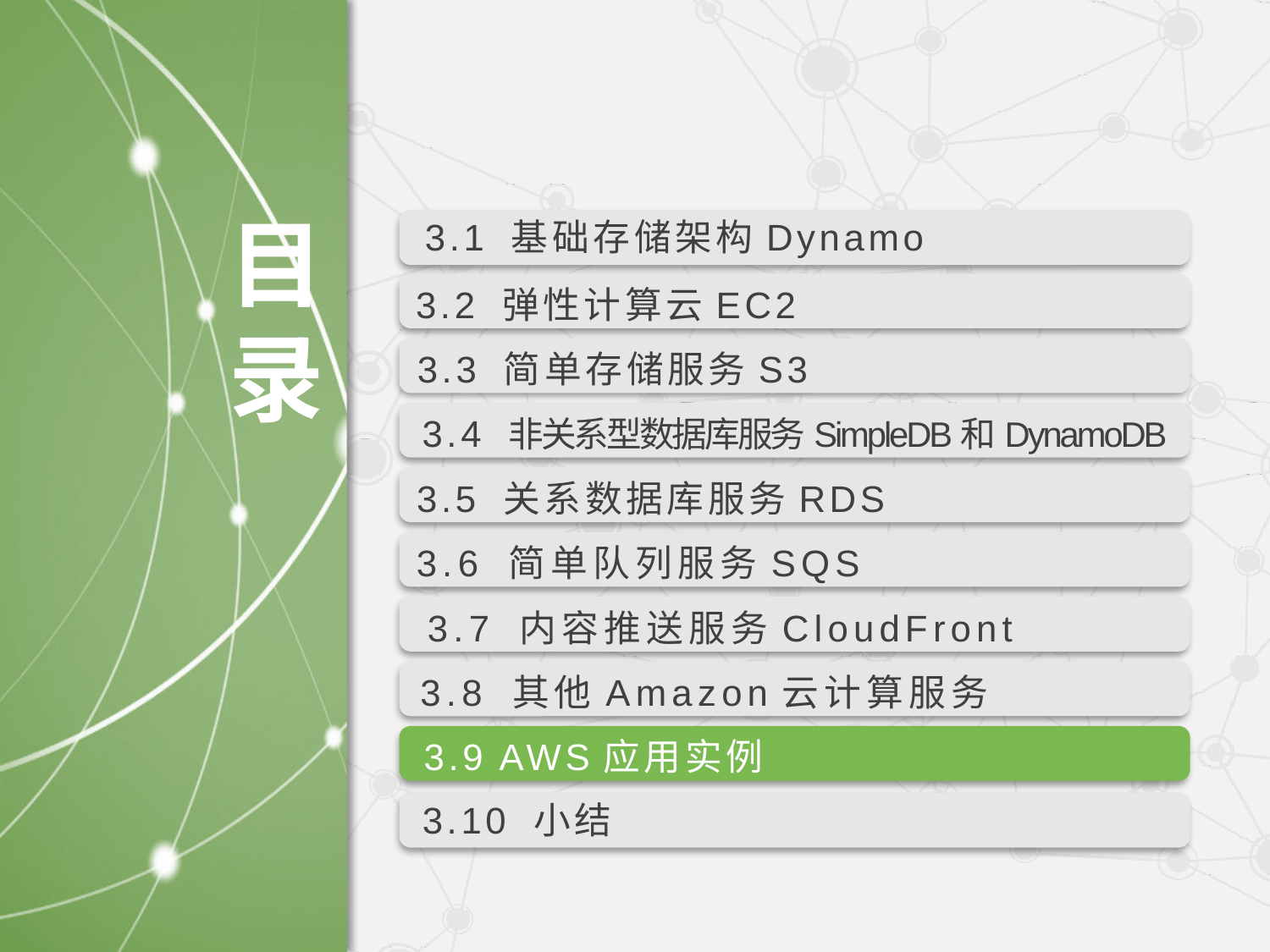

3.1 基础存储架构Dynamo

3.2 弹性计算云EC2

3.3 简单存储服务S3

3.4 非关系型数据库服务SimpleDB和DynamoDB

3.5 关系数据库服务RDS

3.6 简单队列服务SQS

3.7 内容推送服务CloudFront

3.8 其他Amazon云计算服务

3.9 AWS应用实例
3.10 小结